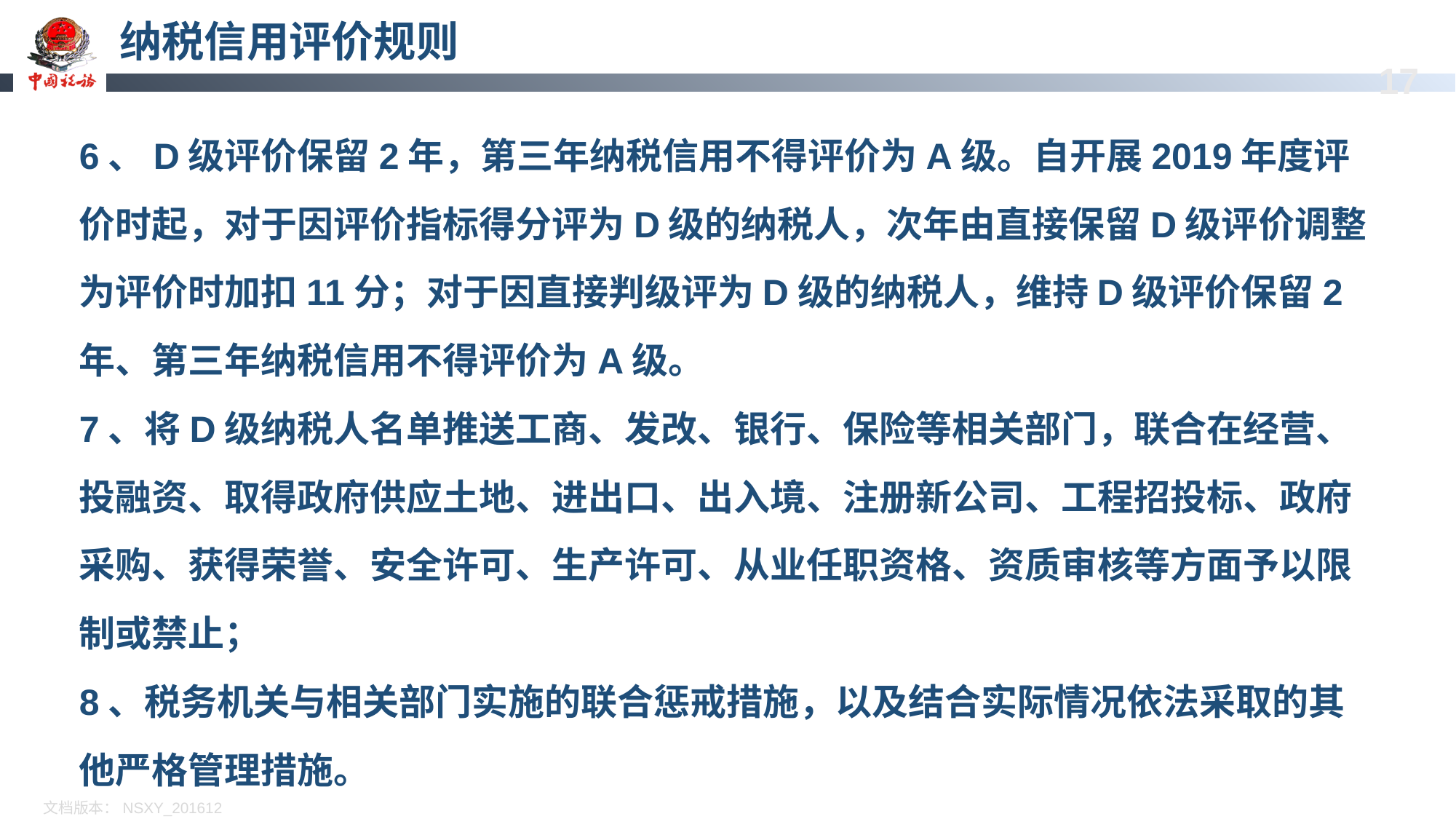

# 纳税信用评价规则
6、D级评价保留2年，第三年纳税信用不得评价为A级。自开展2019年度评价时起，对于因评价指标得分评为D级的纳税人，次年由直接保留D级评价调整为评价时加扣11分；对于因直接判级评为D级的纳税人，维持D级评价保留2年、第三年纳税信用不得评价为A级。
7、将D级纳税人名单推送工商、发改、银行、保险等相关部门，联合在经营、投融资、取得政府供应土地、进出口、出入境、注册新公司、工程招投标、政府采购、获得荣誉、安全许可、生产许可、从业任职资格、资质审核等方面予以限制或禁止；
8、税务机关与相关部门实施的联合惩戒措施，以及结合实际情况依法采取的其他严格管理措施。